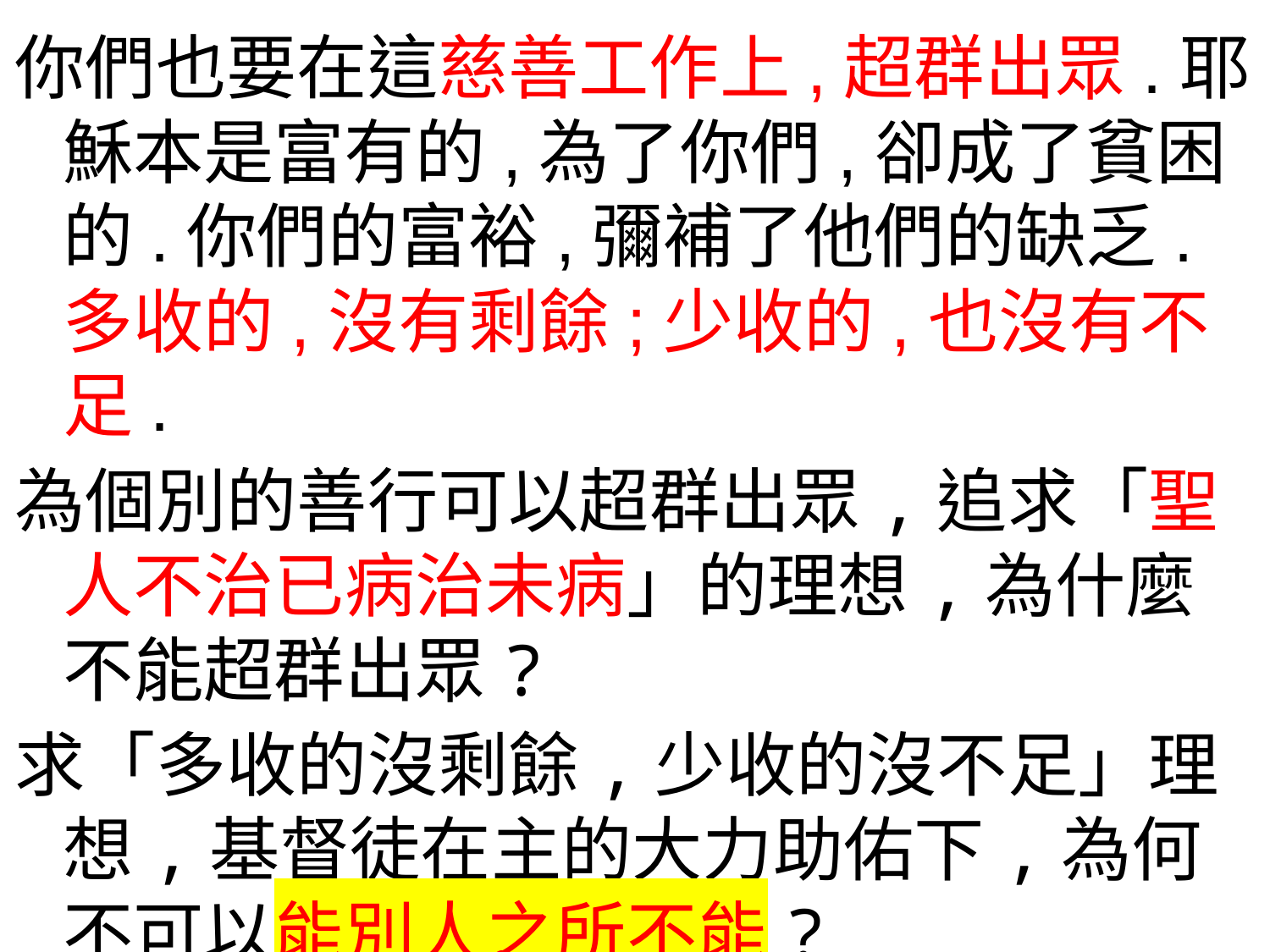

你們也要在這慈善工作上,超群出眾.耶穌本是富有的,為了你們,卻成了貧困的.你們的富裕,彌補了他們的缺乏.多收的,沒有剩餘;少收的,也沒有不足.
為個別的善行可以超群出眾,追求「聖人不治已病治未病」的理想,為什麼不能超群出眾?
求「多收的沒剩餘,少收的沒不足」理想,基督徒在主的大力助佑下,為何不可以能別人之所不能?